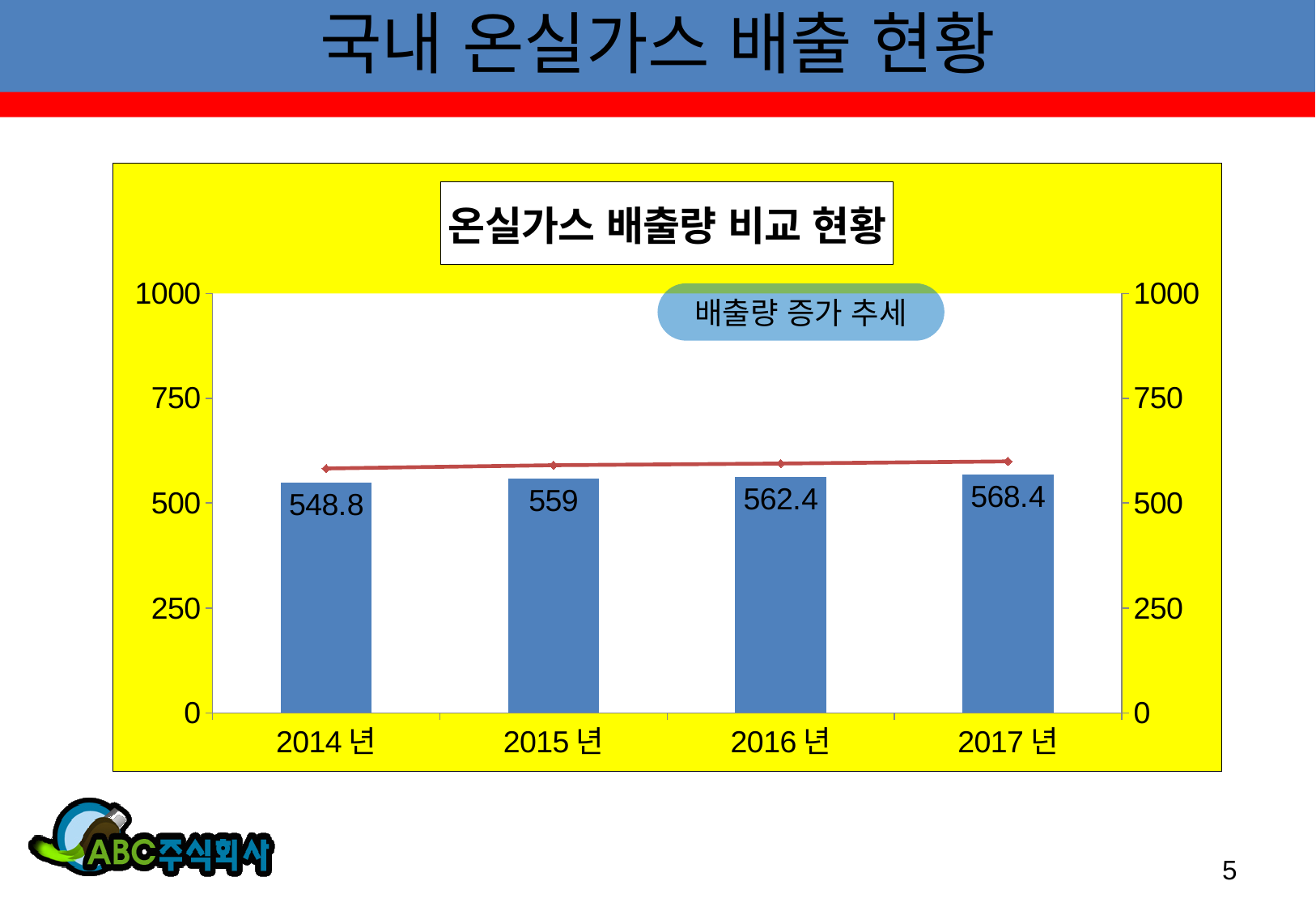

# 국내 온실가스 배출 현황

### Chart: 온실가스 배출량 비교 현황

| Category | 순배출량 | 총배출량 |
|---|---|---|
| 2014년 | 548.8 | 582.6 |
| 2015년 | 559.0 | 590.4 |
| 2016년 | 562.4 | 594.4 |
| 2017년 | 568.4 | 599.5 |
배출량 증가 추세
5